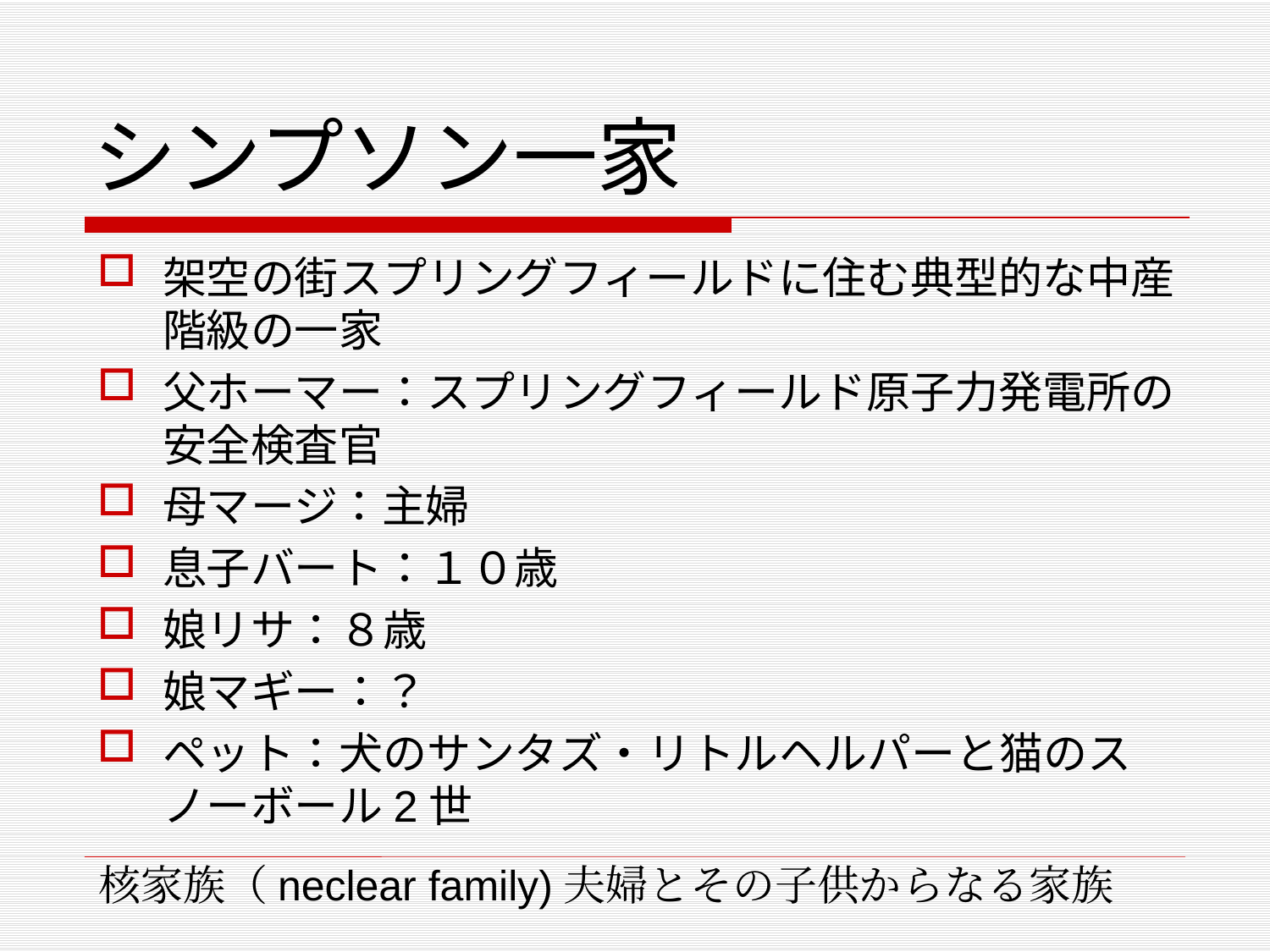

# シンプソン一家
架空の街スプリングフィールドに住む典型的な中産階級の一家
父ホーマー：スプリングフィールド原子力発電所の安全検査官
母マージ：主婦
息子バート：１０歳
娘リサ：８歳
娘マギー：？
ペット：犬のサンタズ・リトルヘルパーと猫のスノーボール2世
核家族（neclear family)夫婦とその子供からなる家族